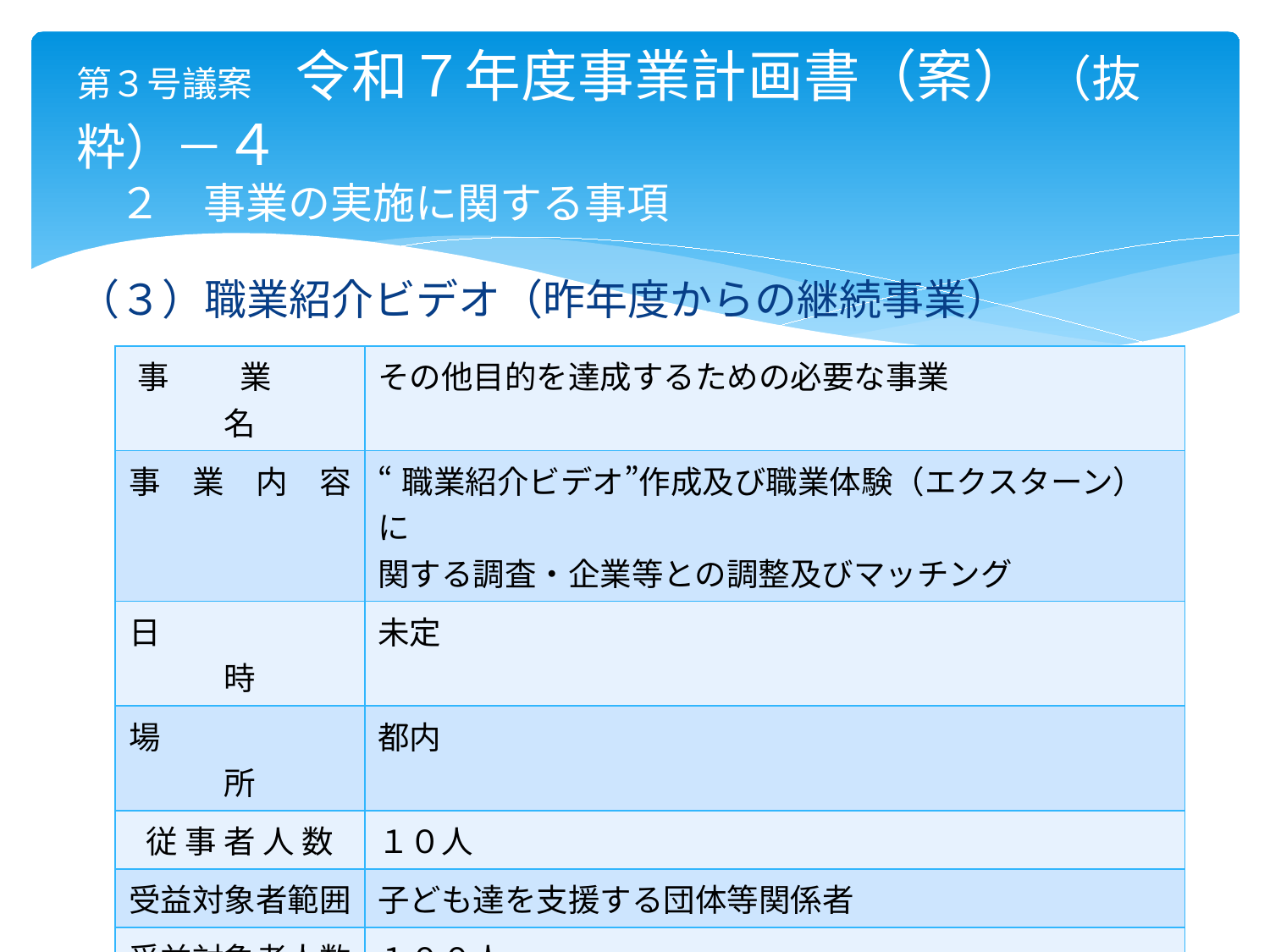

# 第３号議案　令和７年度事業計画書（案） （抜粋）－４ 　２　事業の実施に関する事項
（３）職業紹介ビデオ（昨年度からの継続事業）

| 事　 　業 　　名 | その他目的を達成するための必要な事業 |
| --- | --- |
| 事　業　内　容 | “職業紹介ビデオ”作成及び職業体験（エクスターン）に 関する調査・企業等との調整及びマッチング |
| 日　　　　　　時 | 未定 |
| 場　　　　　　所 | 都内 |
| 従 事 者 人 数 | １０人 |
| 受益対象者範囲 | 子ども達を支援する団体等関係者 |
| 受益対象者人数 | １００人 |
| 事　　 業　　 費 | ２０万円 |